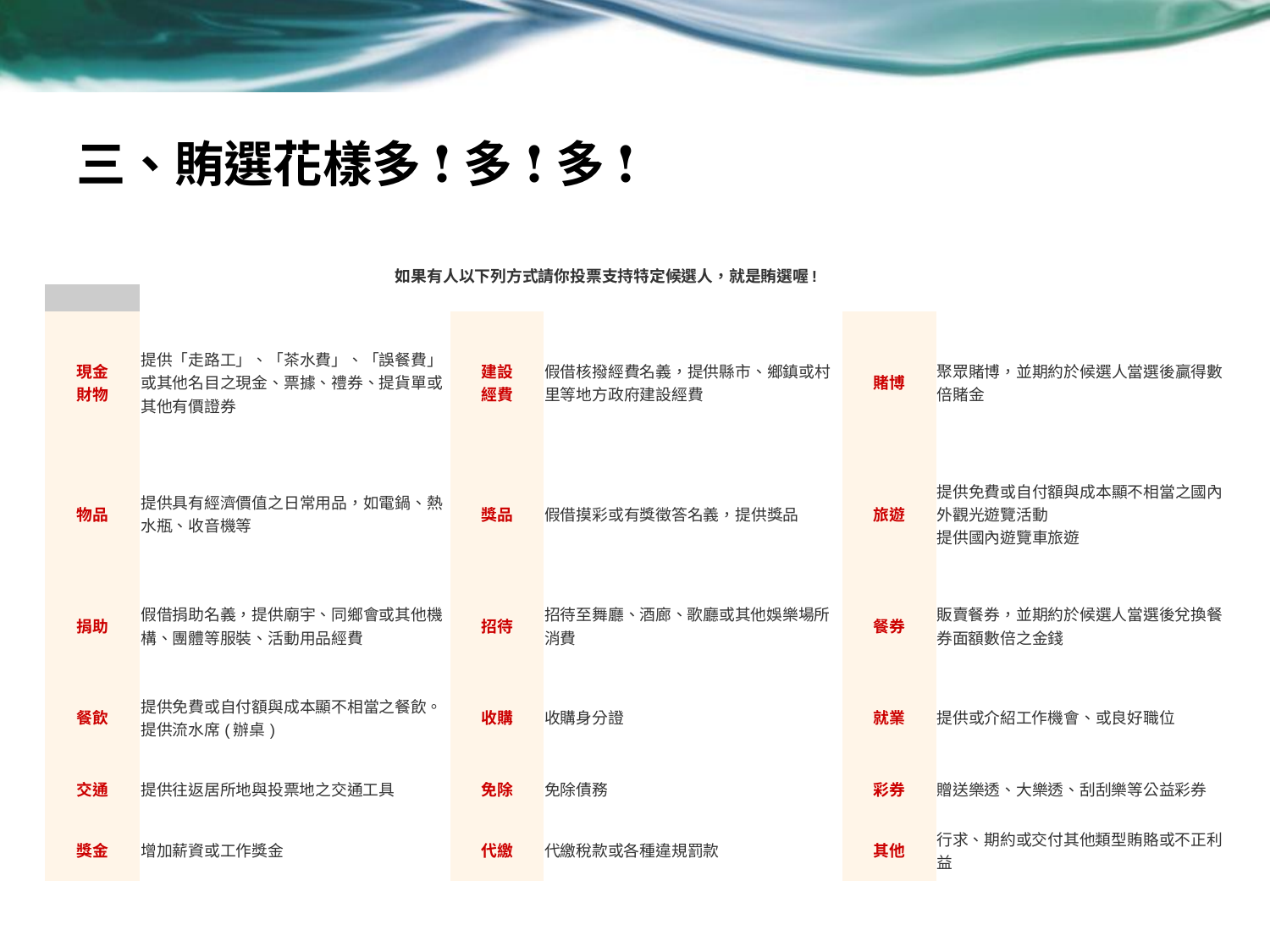

# 三、賄選花樣多!多!多!
如果有人以下列方式請你投票支持特定候選人，就是賄選喔!

|  |  |  |  |  |  |
| --- | --- | --- | --- | --- | --- |
| 現金 財物 | 提供「走路工」、「茶水費」、「誤餐費」或其他名目之現金、票據、禮券、提貨單或其他有價證券 | 建設 經費 | 假借核撥經費名義，提供縣市、鄉鎮或村里等地方政府建設經費 | 賭博 | 聚眾賭博，並期約於候選人當選後贏得數倍賭金 |
| 物品 | 提供具有經濟價值之日常用品，如電鍋、熱水瓶、收音機等 | 獎品 | 假借摸彩或有獎徵答名義，提供獎品 | 旅遊 | 提供免費或自付額與成本顯不相當之國內外觀光遊覽活動 提供國內遊覽車旅遊 |
| 捐助 | 假借捐助名義，提供廟宇、同鄉會或其他機構、團體等服裝、活動用品經費 | 招待 | 招待至舞廳、酒廊、歌廳或其他娛樂場所消費 | 餐券 | 販賣餐券，並期約於候選人當選後兌換餐券面額數倍之金錢 |
| 餐飲 | 提供免費或自付額與成本顯不相當之餐飲。 提供流水席(辦桌) | 收購 | 收購身分證 | 就業 | 提供或介紹工作機會、或良好職位 |
| 交通 | 提供往返居所地與投票地之交通工具 | 免除 | 免除債務 | 彩券 | 贈送樂透、大樂透、刮刮樂等公益彩券 |
| 獎金 | 增加薪資或工作獎金 | 代繳 | 代繳稅款或各種違規罰款 | 其他 | 行求、期約或交付其他類型賄賂或不正利益 |